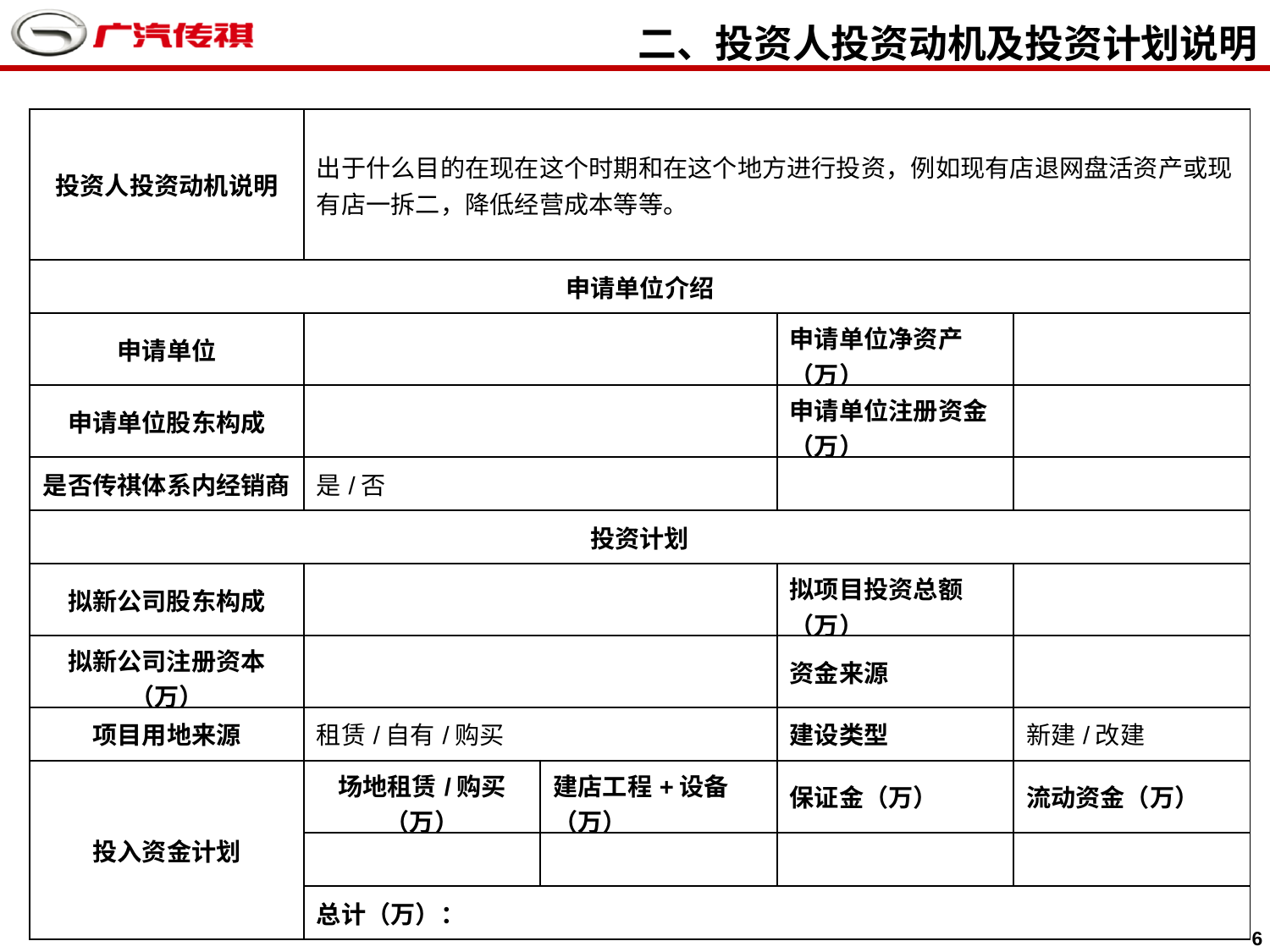

二、投资人投资动机及投资计划说明
| 投资人投资动机说明 | 出于什么目的在现在这个时期和在这个地方进行投资，例如现有店退网盘活资产或现有店一拆二，降低经营成本等等。 |  |  |  |
| --- | --- | --- | --- | --- |
| 申请单位介绍 |  |  |  |  |
| 申请单位 |  |  | 申请单位净资产（万） |  |
| 申请单位股东构成 |  |  | 申请单位注册资金（万） |  |
| 是否传祺体系内经销商 | 是/否 |  |  |  |
| 投资计划 |  |  |  |  |
| 拟新公司股东构成 |  |  | 拟项目投资总额（万） |  |
| 拟新公司注册资本（万） |  |  | 资金来源 |  |
| 项目用地来源 | 租赁/自有/购买 |  | 建设类型 | 新建/改建 |
| 投入资金计划 | 场地租赁/购买（万） | 建店工程+设备（万） | 保证金（万） | 流动资金（万） |
|  |  |  |  |  |
|  | 总计（万）： |  |  |  |